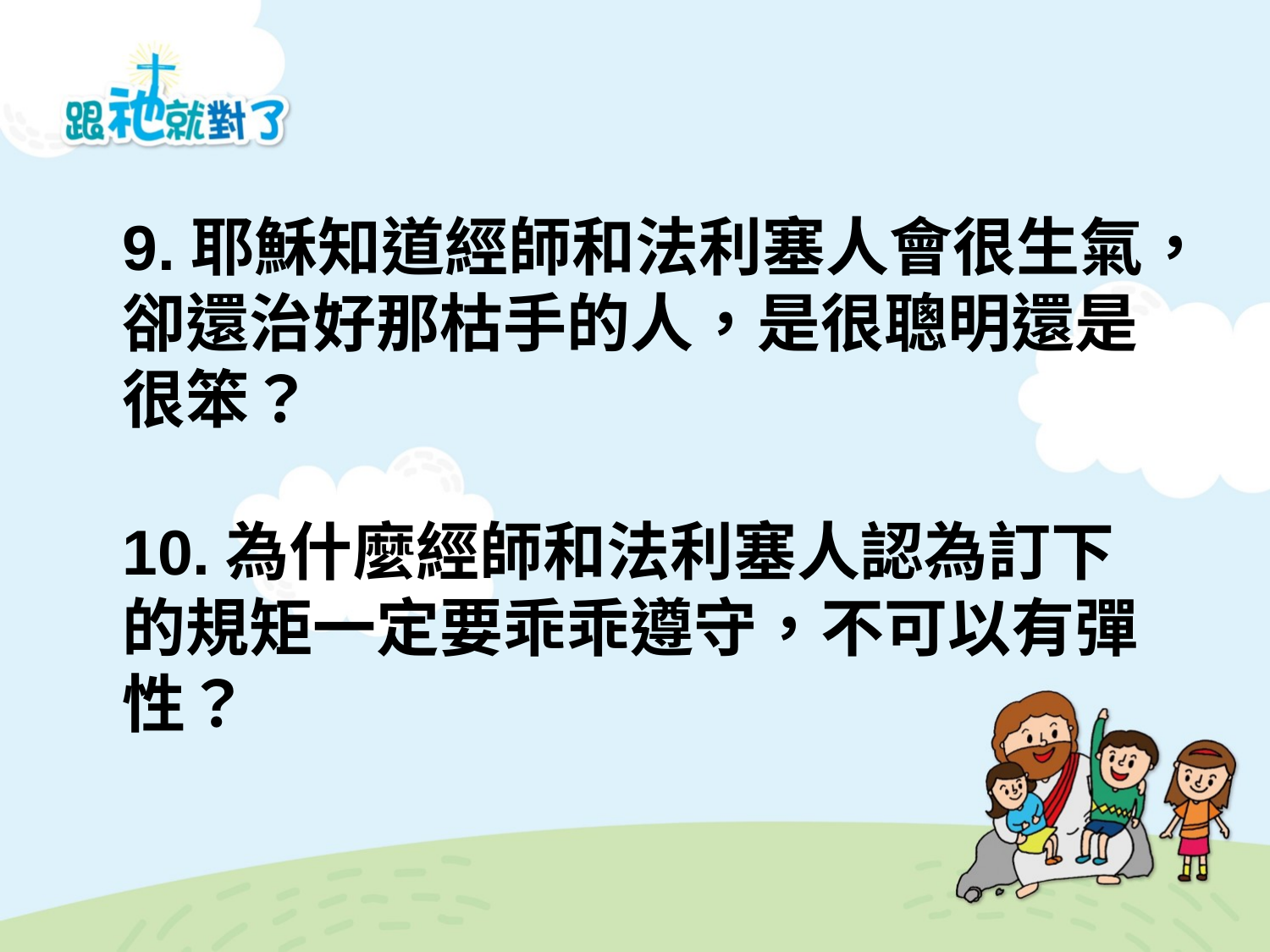

9.耶穌知道經師和法利塞人會很生氣，卻還治好那枯手的人，是很聰明還是很笨？

10.為什麼經師和法利塞人認為訂下的規矩一定要乖乖遵守，不可以有彈性？